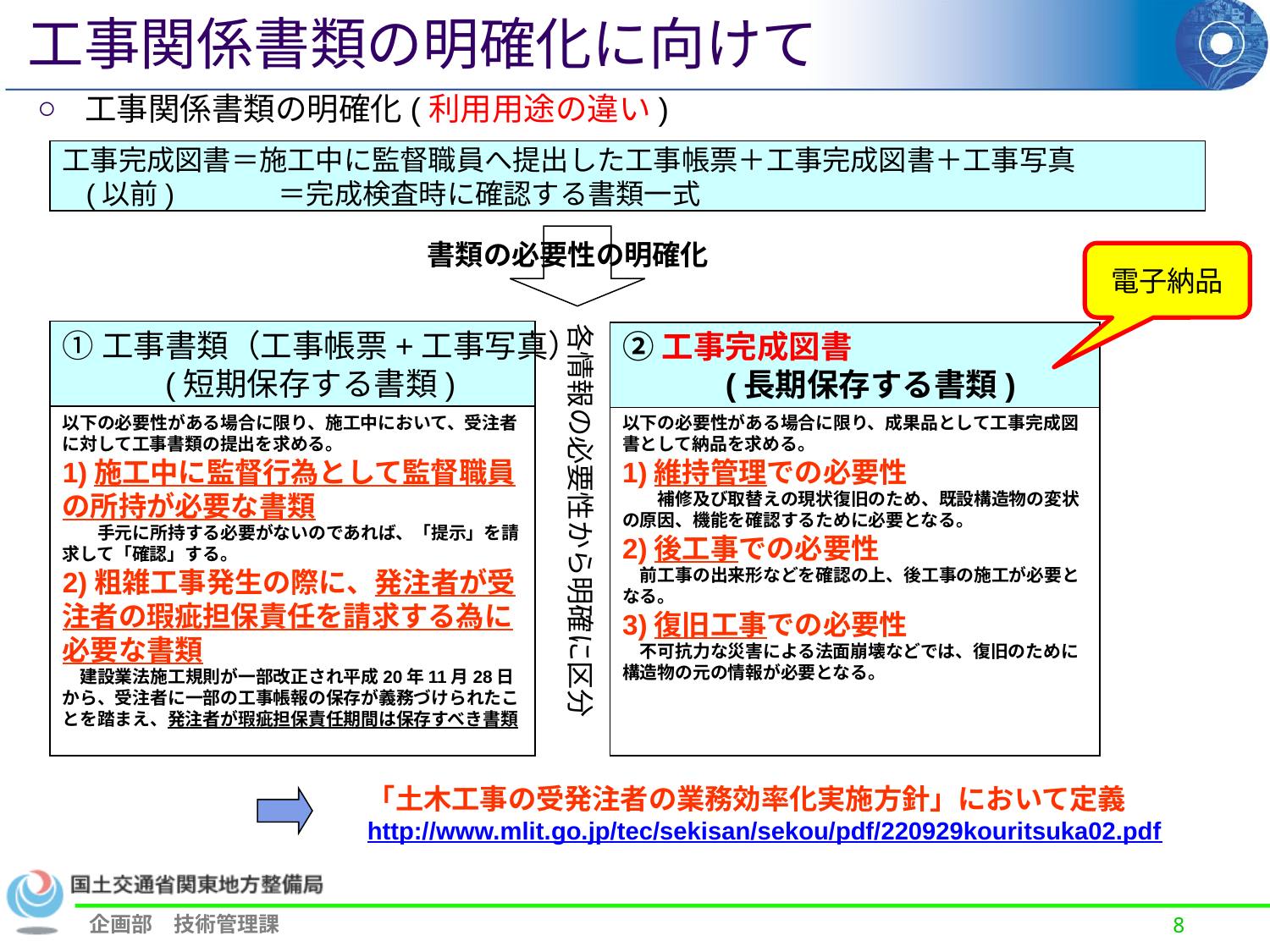

工事関係書類の明確化に向けて

工事関係書類の明確化(利用用途の違い)
工事完成図書＝施工中に監督職員へ提出した工事帳票＋工事完成図書＋工事写真
   (以前)　  　　＝完成検査時に確認する書類一式

書類の必要性の明確化
電子納品
各情報の必要性から明確に区分
①工事書類（工事帳票+工事写真）
　　　(短期保存する書類)
②工事完成図書
　　　(長期保存する書類)
以下の必要性がある場合に限り、成果品として工事完成図書として納品を求める。
1)維持管理での必要性
　　補修及び取替えの現状復旧のため、既設構造物の変状の原因、機能を確認するために必要となる。
2)後工事での必要性
　前工事の出来形などを確認の上、後工事の施工が必要となる。
3)復旧工事での必要性
　不可抗力な災害による法面崩壊などでは、復旧のために構造物の元の情報が必要となる。
以下の必要性がある場合に限り、施工中において、受注者に対して工事書類の提出を求める。
1)施工中に監督行為として監督職員の所持が必要な書類
　　手元に所持する必要がないのであれば、「提示」を請求して「確認」する。
2)粗雑工事発生の際に、発注者が受注者の瑕疵担保責任を請求する為に必要な書類
　建設業法施工規則が一部改正され平成20年11月28日から、受注者に一部の工事帳報の保存が義務づけられたことを踏まえ、発注者が瑕疵担保責任期間は保存すべき書類

「土木工事の受発注者の業務効率化実施方針」において定義
http://www.mlit.go.jp/tec/sekisan/sekou/pdf/220929kouritsuka02.pdf